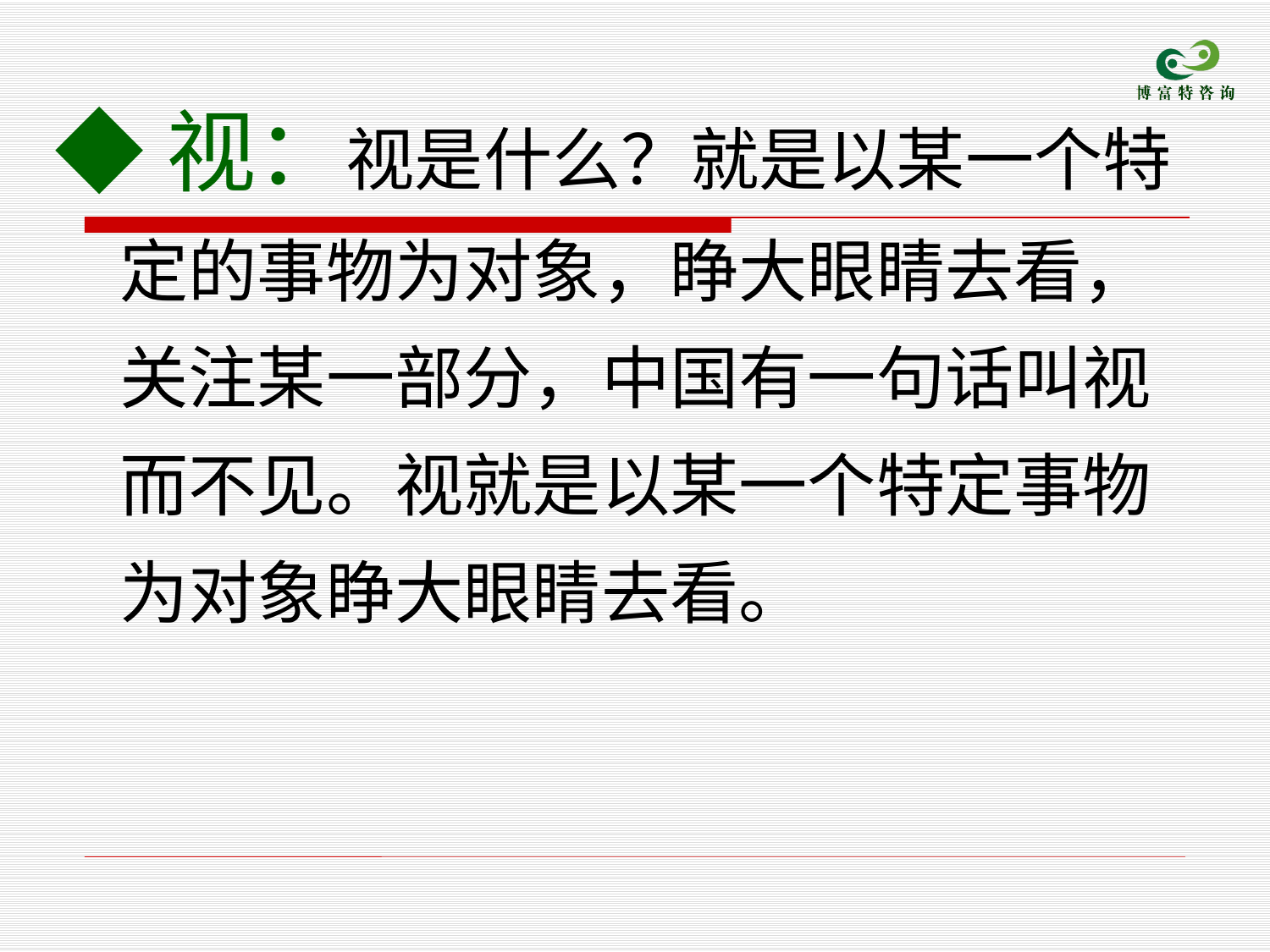

◆视：视是什么？就是以某一个特定的事物为对象，睁大眼睛去看，关注某一部分，中国有一句话叫视而不见。视就是以某一个特定事物为对象睁大眼睛去看。
635